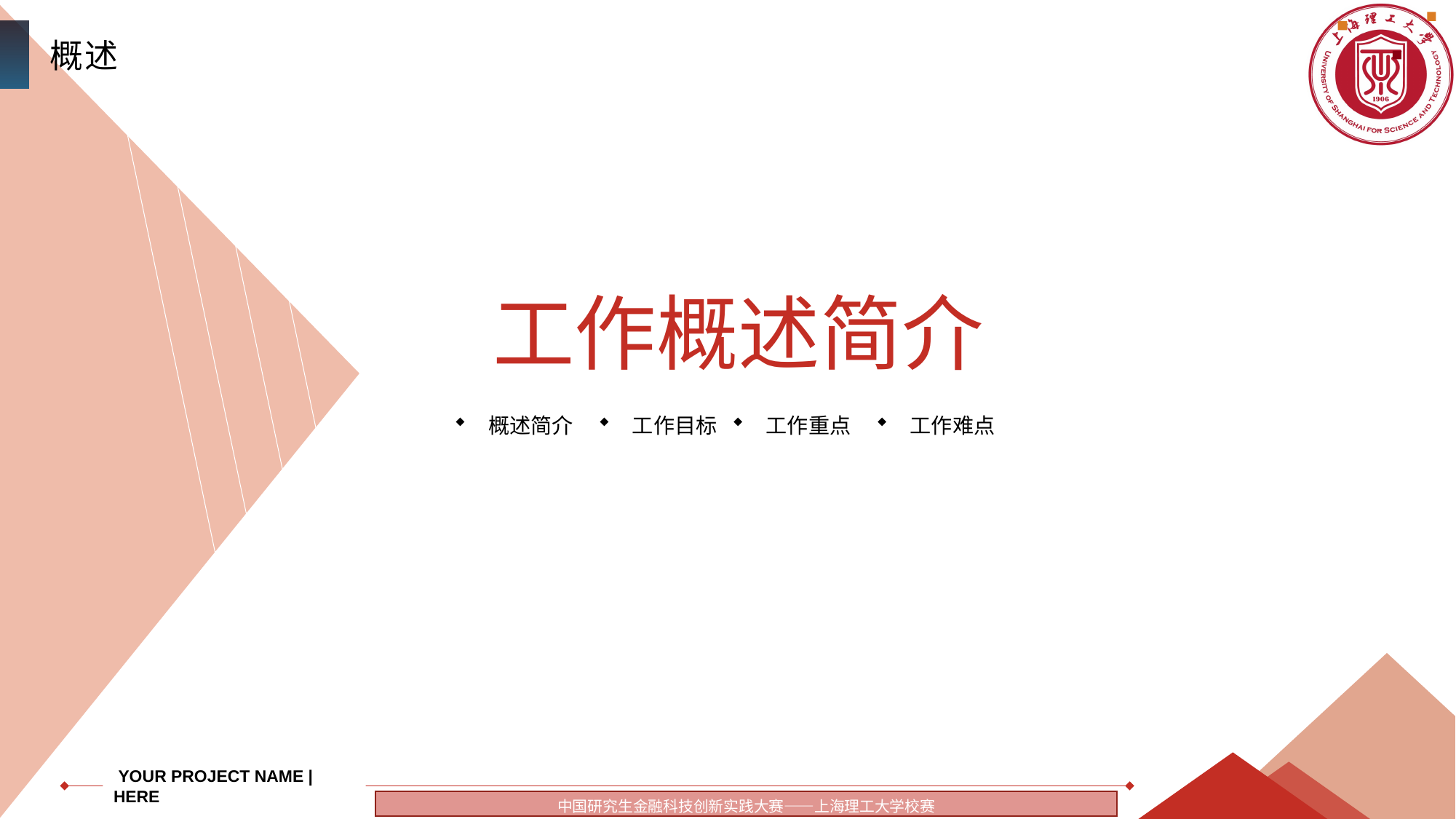

概述

 YOUR PROJECT NAME | HERE
工作概述简介
概述简介
工作目标
工作重点
工作难点